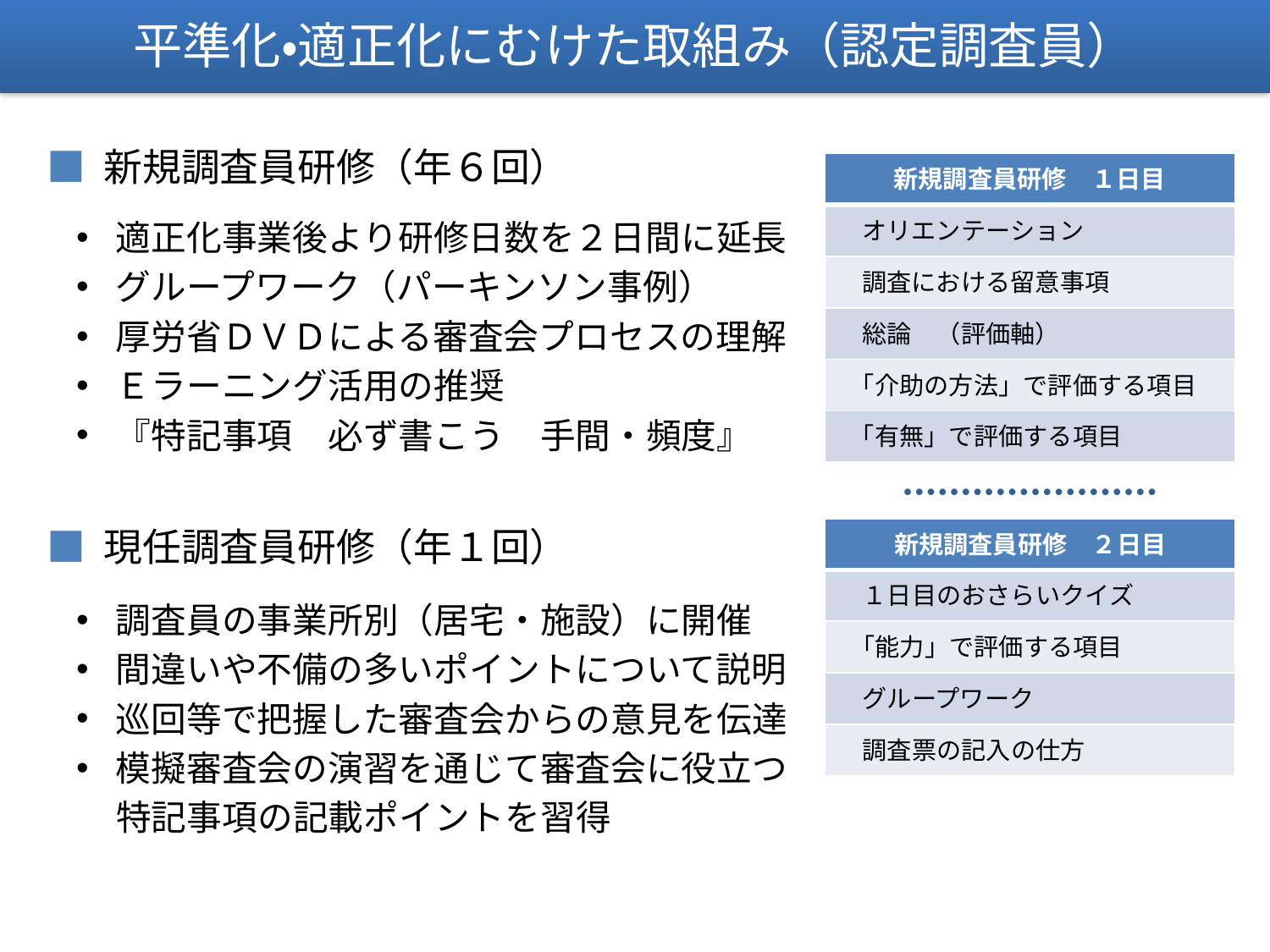

平準化・適正化にむけた取組み（認定調査員）
    ■ 新規調査員研修（年６回）

適正化事業後より研修日数を２日間に延長
グループワーク（パーキンソン事例）
厚労省ＤＶＤによる審査会プロセスの理解
Ｅラーニング活用の推奨
『特記事項　必ず書こう　手間・頻度』

    ■ 現任調査員研修（年１回）

調査員の事業所別（居宅・施設）に開催
間違いや不備の多いポイントについて説明
巡回等で把握した審査会からの意見を伝達
模擬審査会の演習を通じて審査会に役立つ
　 特記事項の記載ポイントを習得
| 新規調査員研修　１日目 |
| --- |
| オリエンテーション |
| 調査における留意事項 |
| 総論　（評価軸） |
| 「介助の方法」で評価する項目 |
| 「有無」で評価する項目 |
● ● ● ● ● ● ● ● ● ● ● ● ● ● ● ● ● ● ● ● ● ●
| 新規調査員研修　２日目 |
| --- |
| １日目のおさらいクイズ |
| 「能力」で評価する項目 |
| グループワーク |
| 調査票の記入の仕方 |